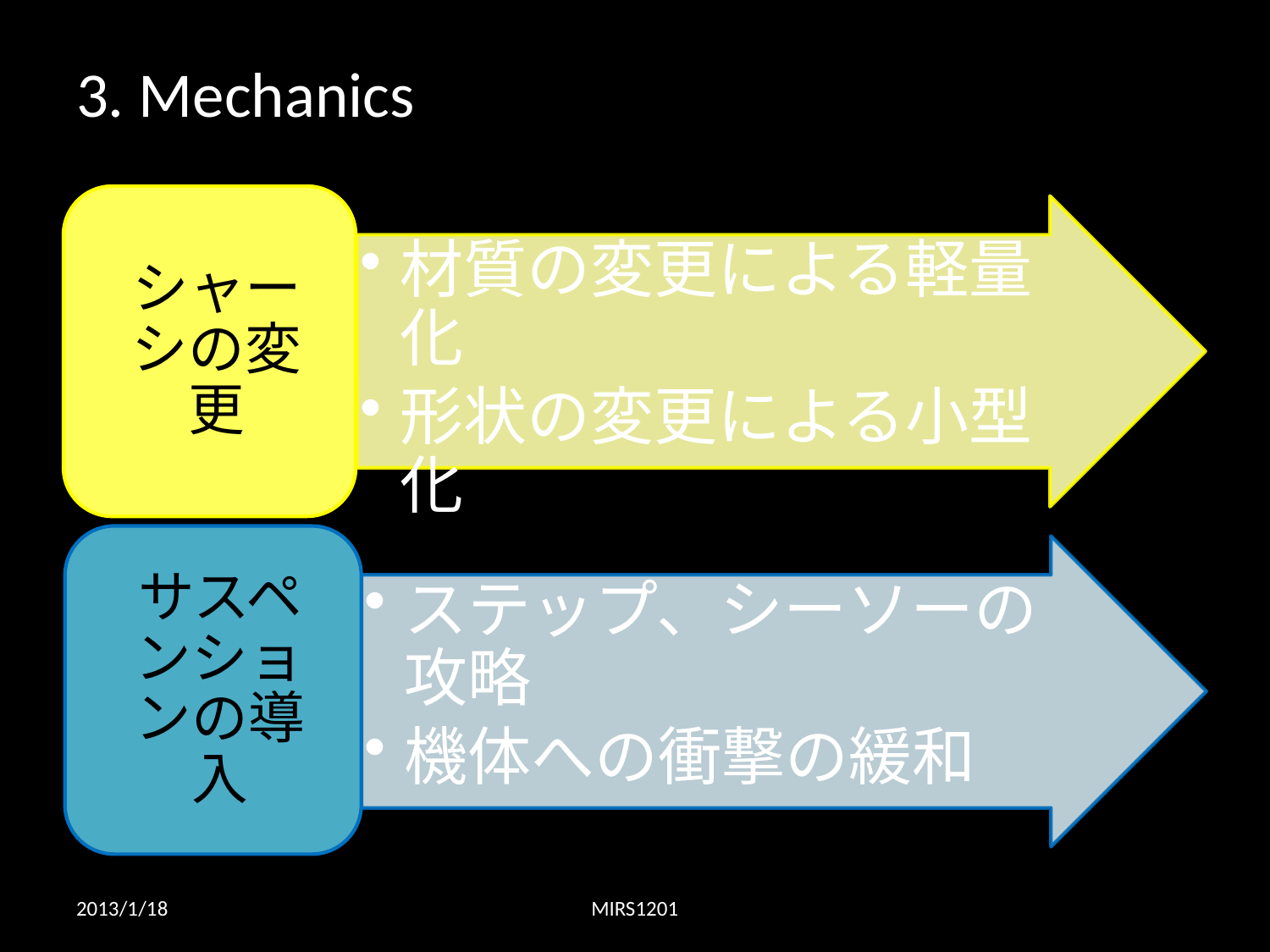

3. Mechanics
材質の変更による軽量化
形状の変更による小型化
シャーシの変更
ステップ、シーソーの攻略
機体への衝撃の緩和
サスペンションの導入
2013/1/18
MIRS1201